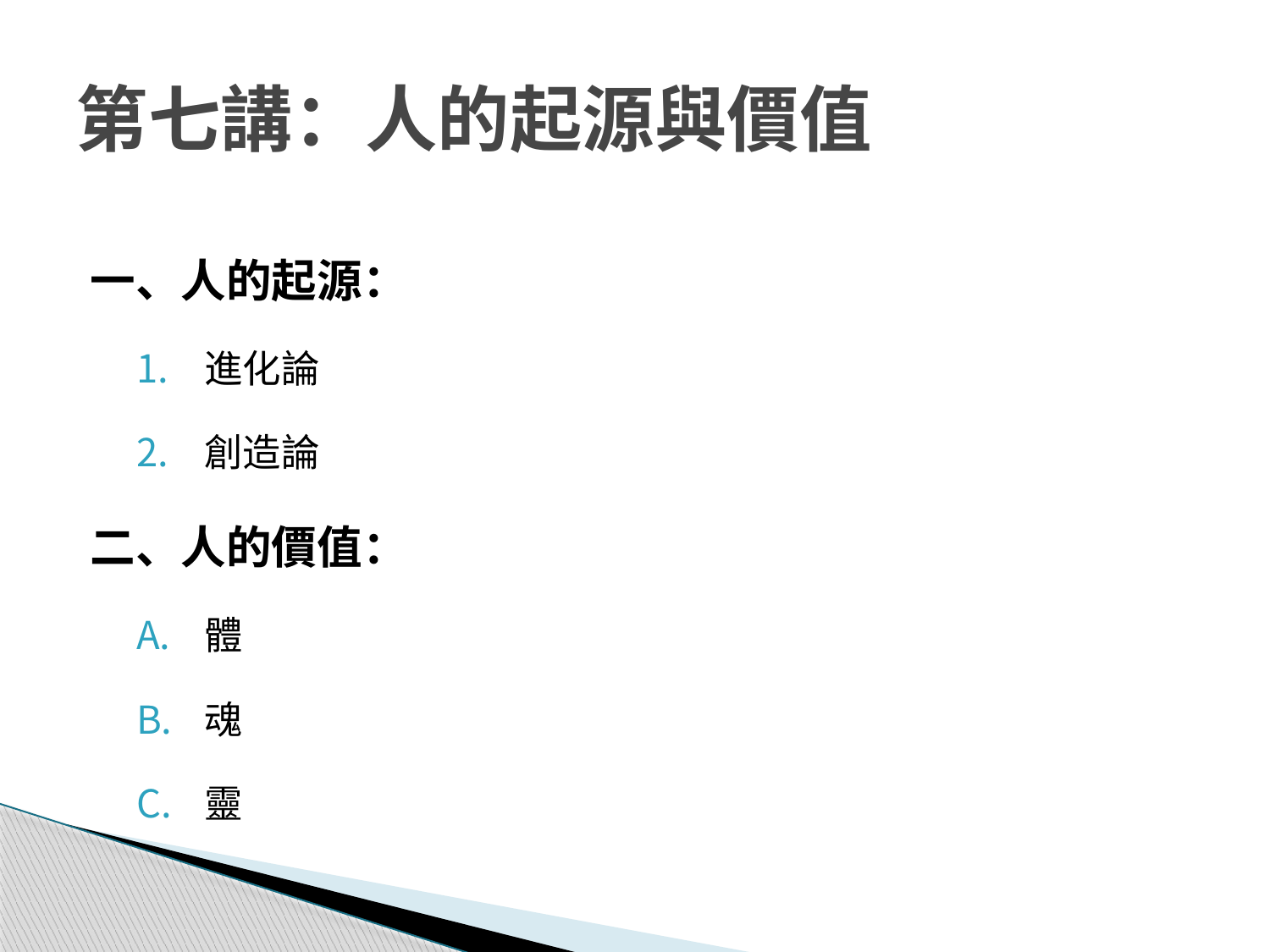

# 第七講：人的起源與價值
一、人的起源：
進化論
創造論
二、人的價值：
體
魂
靈